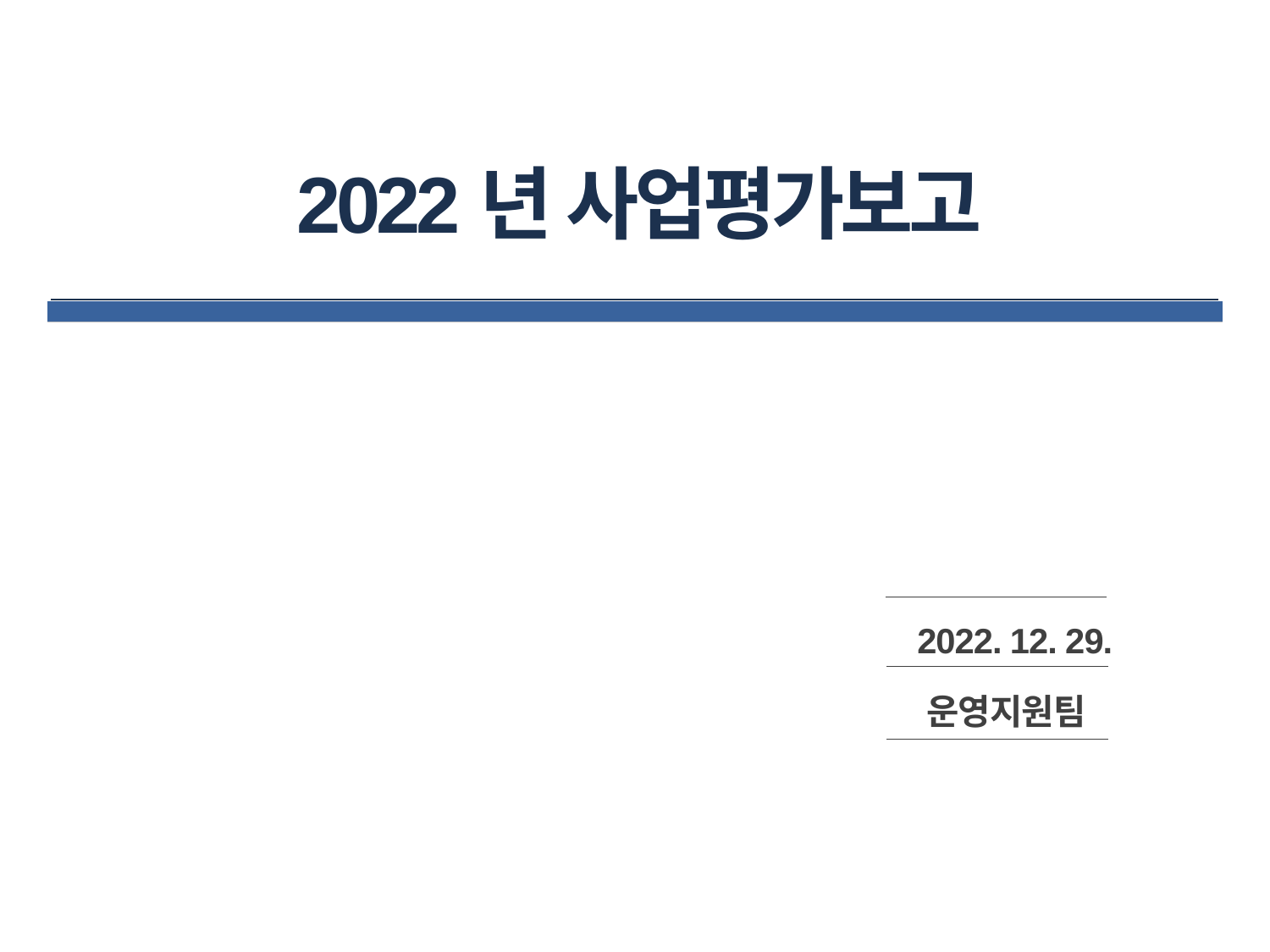

# 2022년 사업평가보고
|  |
| --- |
    2022. 12. 29.
    운영지원팀